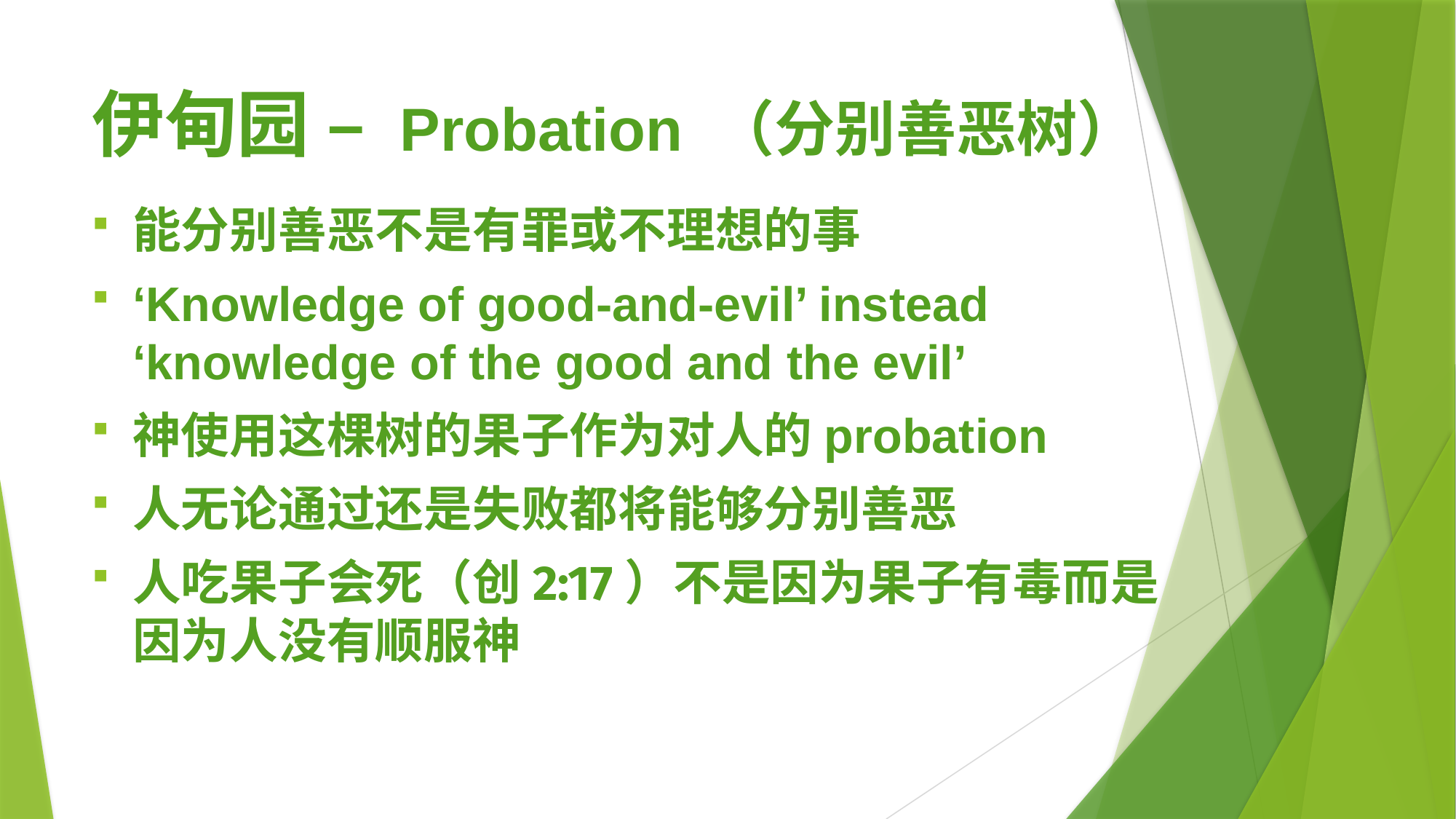

# 伊甸园 – Probation （分别善恶树）
能分别善恶不是有罪或不理想的事
‘Knowledge of good-and-evil’ instead ‘knowledge of the good and the evil’
神使用这棵树的果子作为对人的probation
人无论通过还是失败都将能够分别善恶
人吃果子会死（创2:17）不是因为果子有毒而是因为人没有顺服神